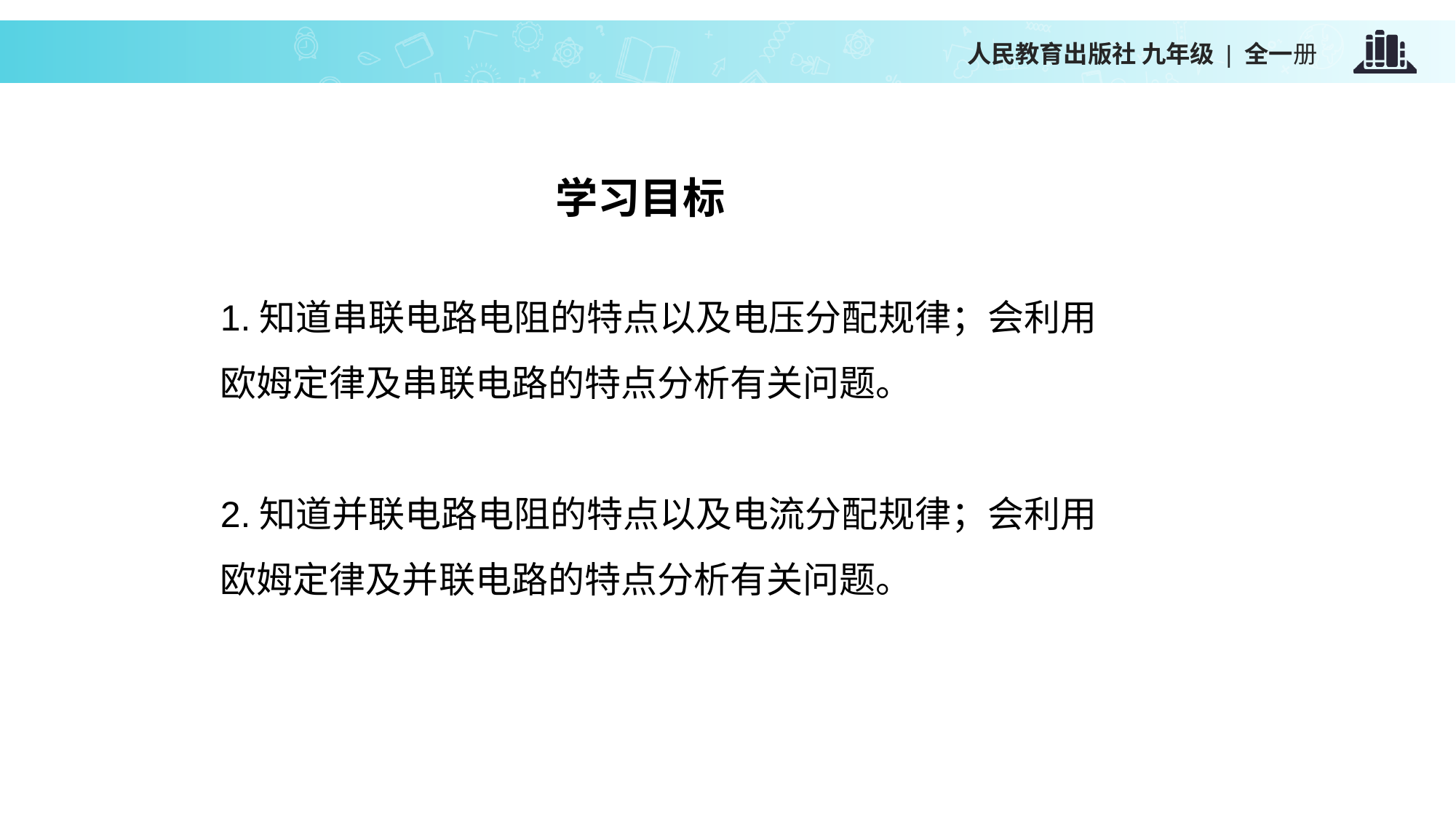

学习目标
1.知道串联电路电阻的特点以及电压分配规律；会利用欧姆定律及串联电路的特点分析有关问题。

2.知道并联电路电阻的特点以及电流分配规律；会利用欧姆定律及并联电路的特点分析有关问题。